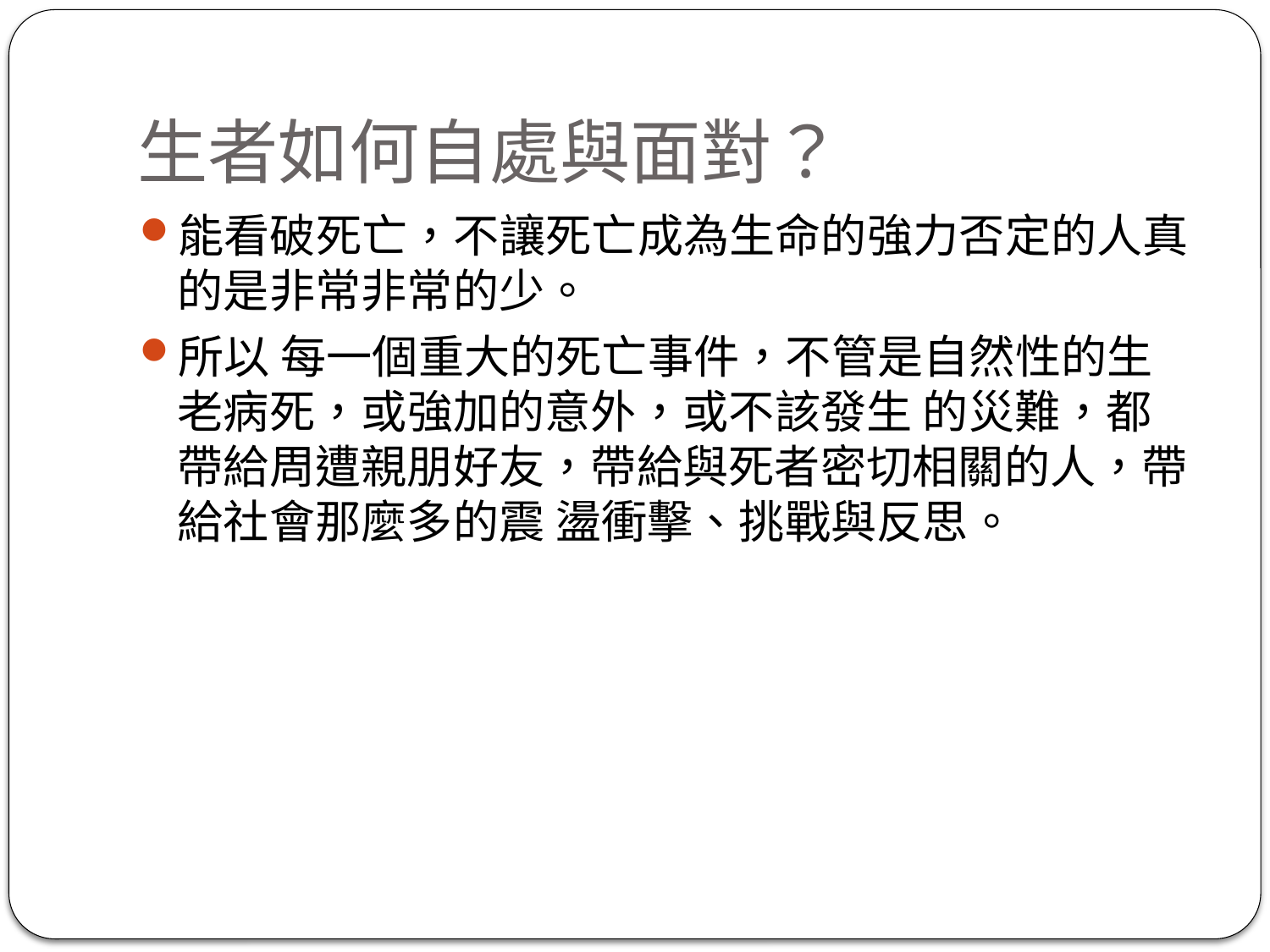

# 生者如何自處與面對？
能看破死亡，不讓死亡成為生命的強力否定的人真的是非常非常的少。
所以 每一個重大的死亡事件，不管是自然性的生老病死，或強加的意外，或不該發生 的災難，都帶給周遭親朋好友，帶給與死者密切相關的人，帶給社會那麼多的震 盪衝擊、挑戰與反思。